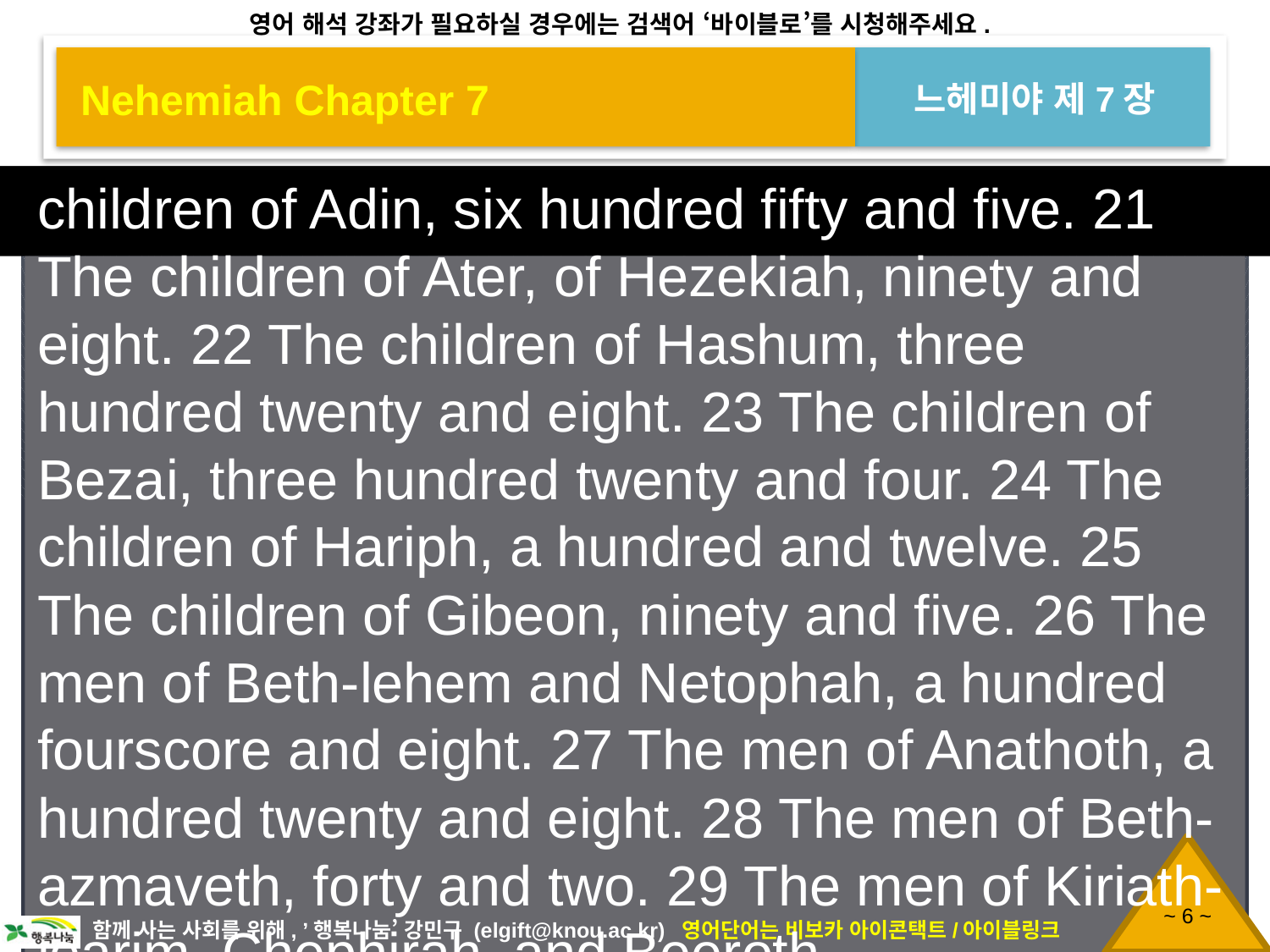

Nehemiah Chapter 7
느헤미야 제7장
children of Adin, six hundred fifty and five. 21 The children of Ater, of Hezekiah, ninety and eight. 22 The children of Hashum, three hundred twenty and eight. 23 The children of Bezai, three hundred twenty and four. 24 The children of Hariph, a hundred and twelve. 25 The children of Gibeon, ninety and five. 26 The men of Beth-lehem and Netophah, a hundred fourscore and eight. 27 The men of Anathoth, a hundred twenty and eight. 28 The men of Beth-azmaveth, forty and two. 29 The men of Kiriath-jearim, Chephirah, and Beeroth,